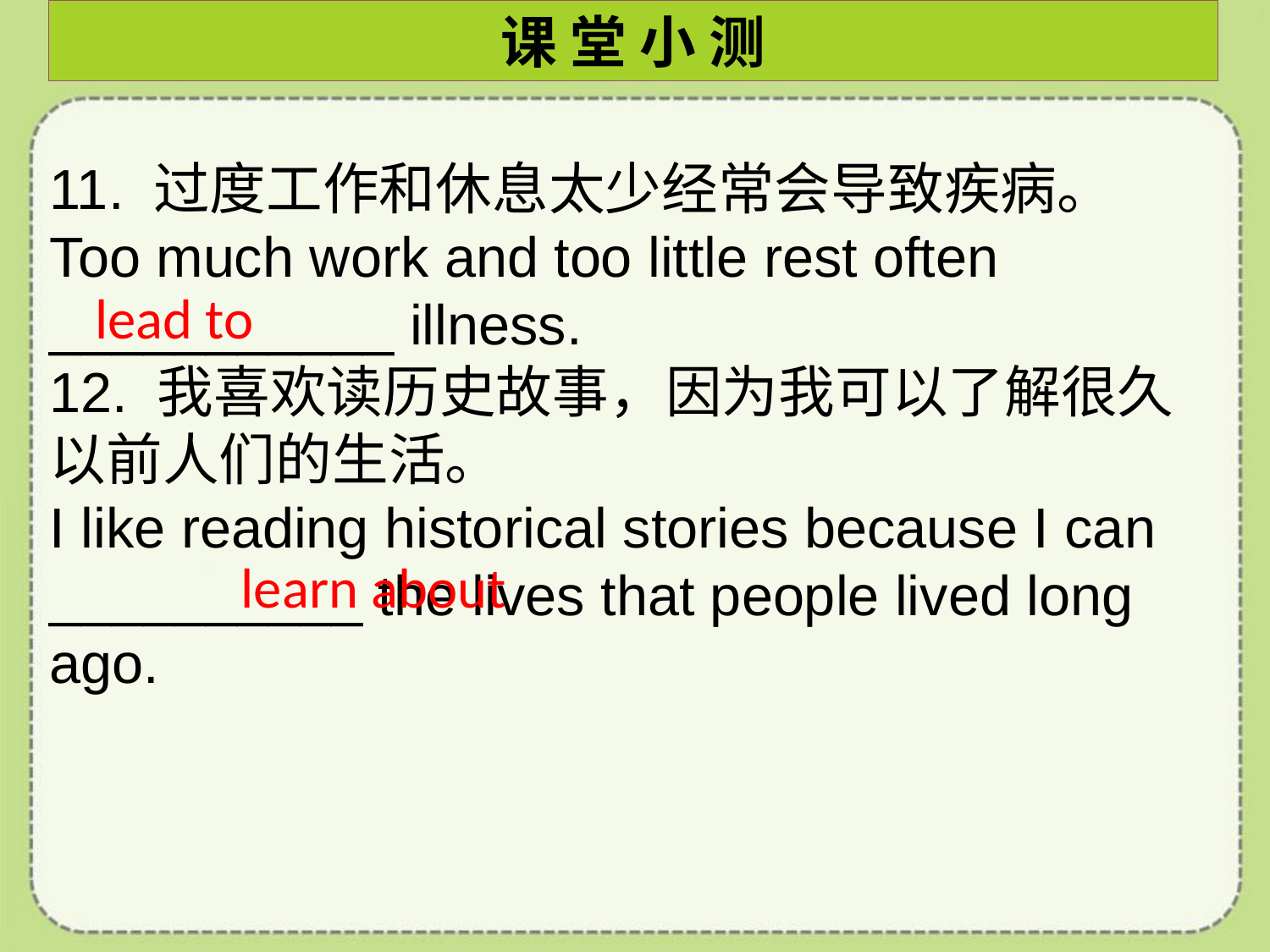

课 堂 小 测
11. 过度工作和休息太少经常会导致疾病。
Too much work and too little rest often ___________ illness.
12. 我喜欢读历史故事，因为我可以了解很久以前人们的生活。
I like reading historical stories because I can __________ the lives that people lived long ago.
 lead to
 learn about